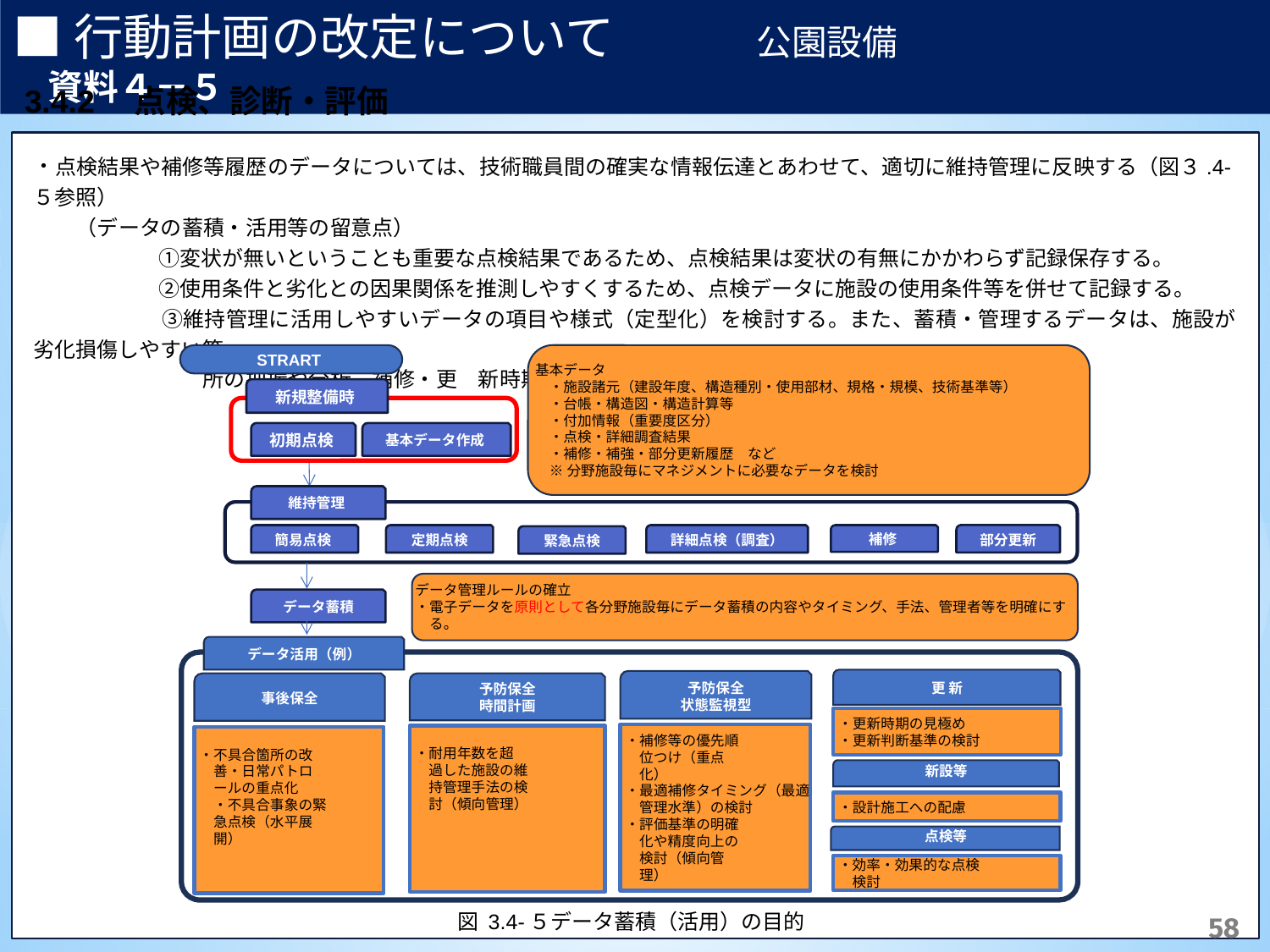

■行動計画の改定について　　　　公園設備　　　　　　　　　　　資料４－５
3.4.2　点検、診断・評価
(1)　基本的な考え方
点検結果や補修等履歴のデータについては、技術職員間の確実な情報伝達とあわせて、適切に維持管理に反映する（図３.4‐５参照）
　　（データの蓄積・活用等の留意点）
  　　　　　 ①変状が無いということも重要な点検結果であるため、点検結果は変状の有無にかかわらず記録保存する。
   　　　　　②使用条件と劣化との因果関係を推測しやすくするため、点検データに施設の使用条件等を併せて記録する。
   　　　　　③維持管理に活用しやすいデータの項目や様式（定型化）を検討する。また、蓄積・管理するデータは、施設が劣化損傷しやすい箇
　　　　　　　　所の把握や分析、補修・更　新時期の判断に活用するなど、補修等の計画に反映する。
STRART
基本データ
・施設諸元（建設年度、構造種別・使用部材、規格・規模、技術基準等）
・台帳・構造図・構造計算等
・付加情報（重要度区分）
・点検・詳細調査結果
・補修・補強・部分更新履歴　など
※分野施設毎にマネジメントに必要なデータを検討
新規整備時

初期点検
基本データ作成
維持管理

簡易点検
定期点検
詳細点検（調査）
補修
部分更新
緊急点検
データ管理ルールの確立
・電子データを原則として各分野施設毎にデータ蓄積の内容やタイミング、手法、管理者等を明確にする。
データ蓄積
データ活用（例）

更 新
予防保全
状態監視型
予防保全
時間計画
事後保全
・更新時期の見極め
・更新判断基準の検討
・補修等の優先順
位つけ（重点
化）
・最適補修タイミング（最適管理水準）の検討
・評価基準の明確
化や精度向上の
検討（傾向管
理）

・耐用年数を超
過した施設の維
持管理手法の検
討（傾向管理）

・不具合箇所の改
善・日常パトロ
ールの重点化
・不具合事象の緊
急点検（水平展
開）
新設等
・設計施工への配慮
点検等
・効率・効果的な点検
検討

58
図 3.4‑５データ蓄積（活用）の目的